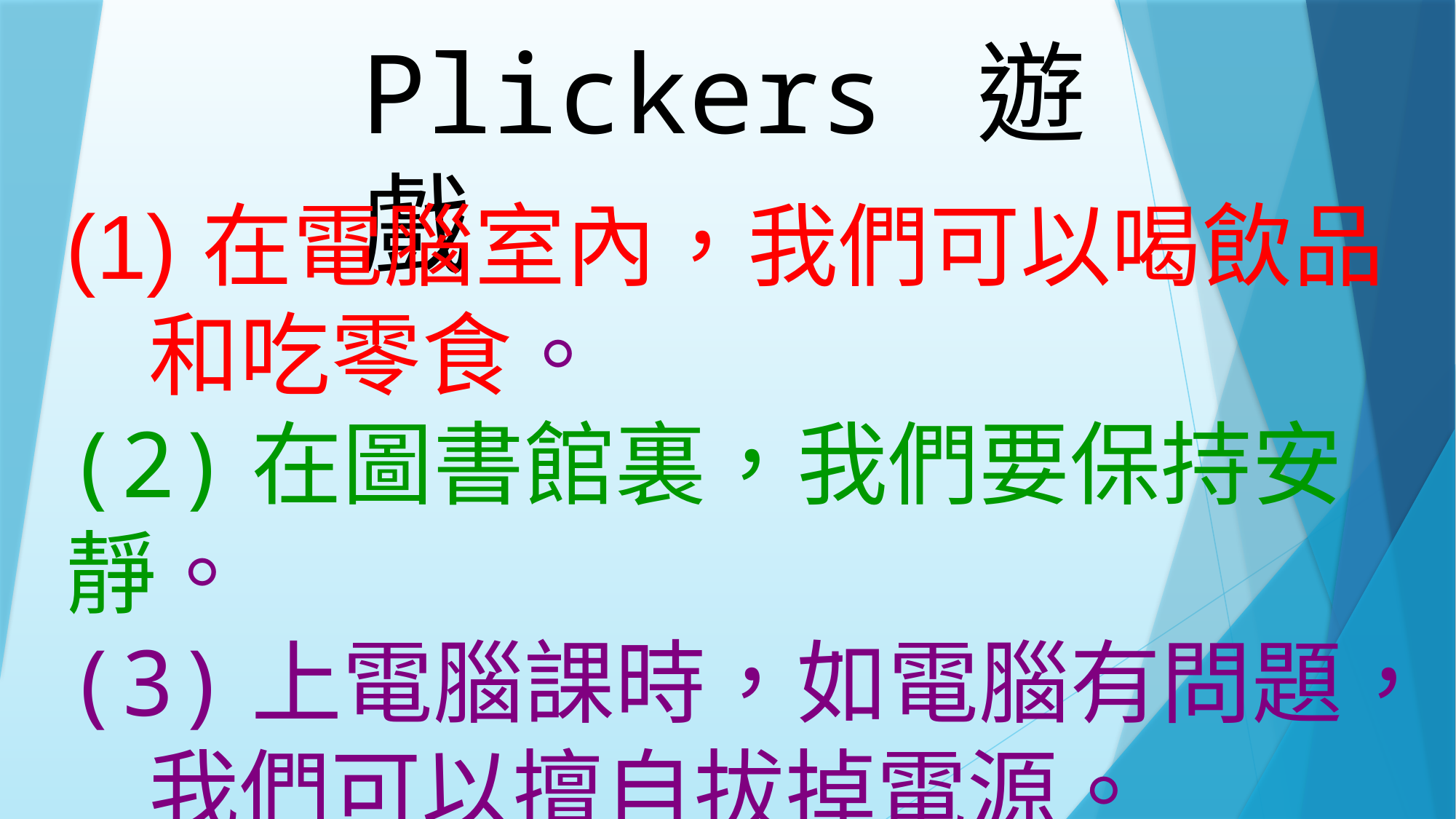

Plickers 遊戲
在電腦室內，我們可以喝飲品
   和吃零食。
(2)在圖書館裏，我們要保持安靜。
(3)上電腦課時，如電腦有問題，
   我們可以擅自拔掉電源。